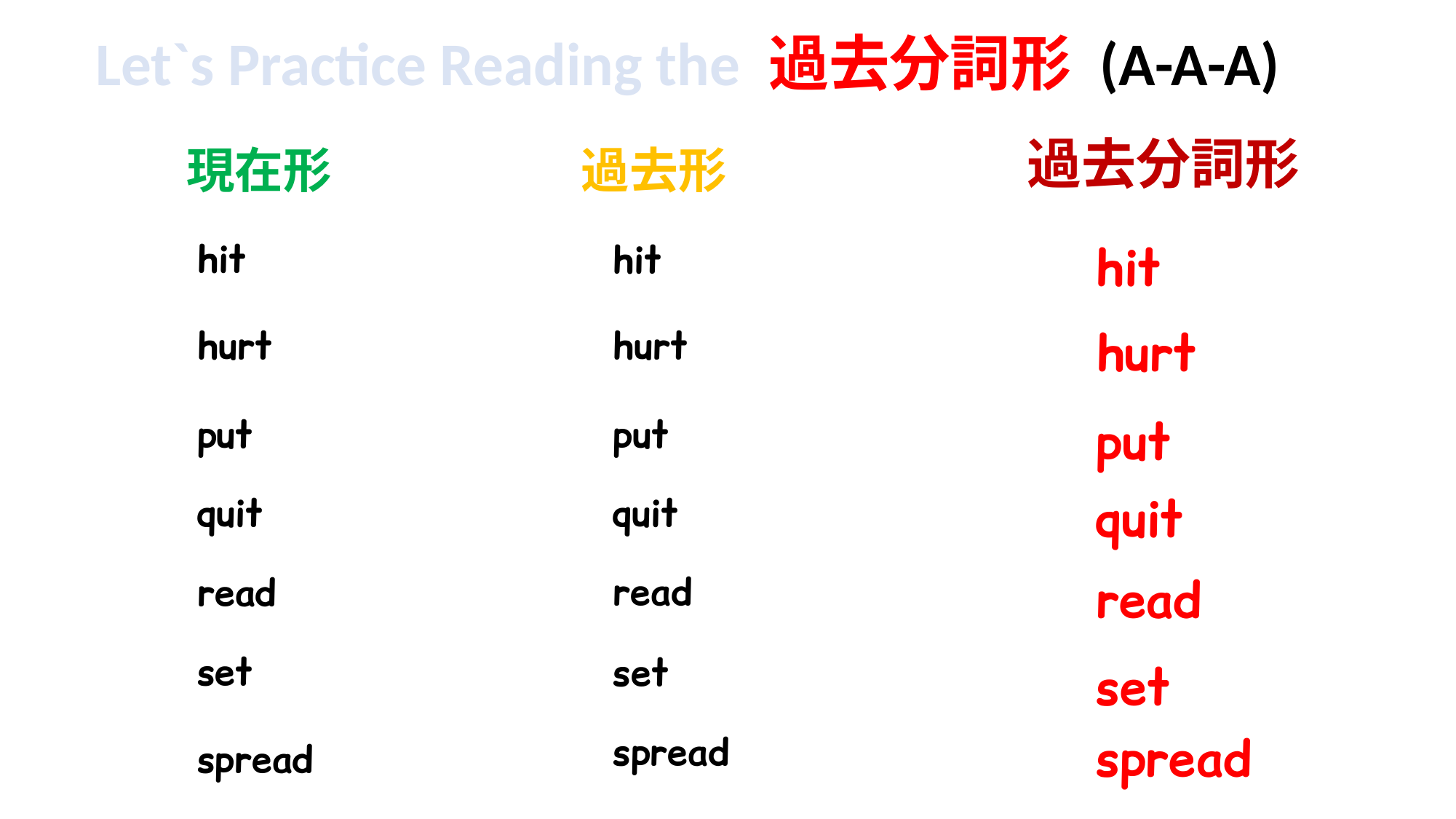

Let`s Practice Reading the 過去分詞形 (A-A-A)
#
過去分詞形

現在形
過去形
hit
hit
hit
hurt
hurt
hurt
put
put
put
quit
quit
quit
read
read
read
set
set
set
spread
spread
spread